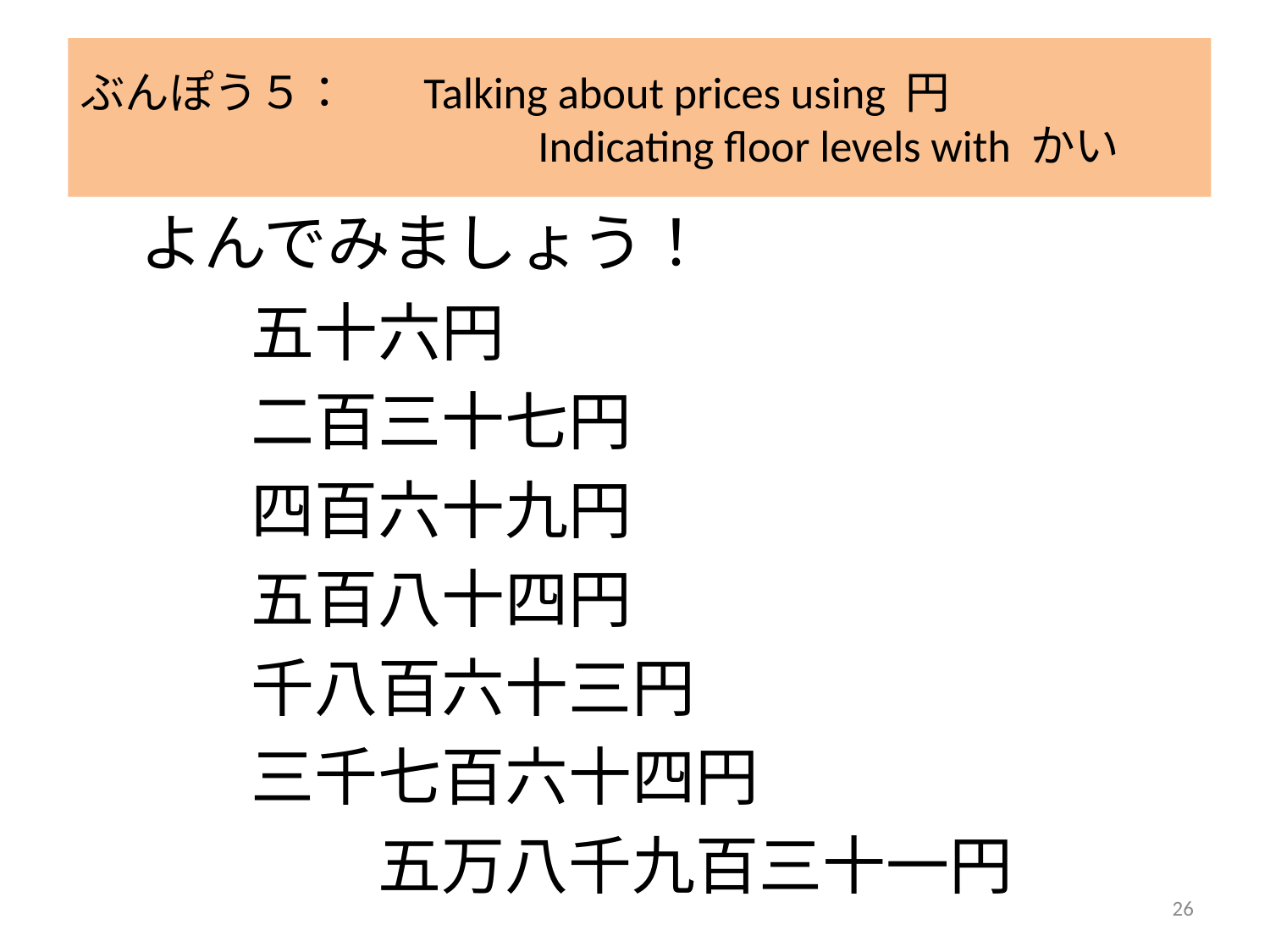

# ぶんぽう５：	Talking about prices using 円 Indicating floor levels with かい
　よんでみましょう！
　	五十六円
　	二百三十七円
　	四百六十九円
　	五百八十四円
　	千八百六十三円
　	三千七百六十四円
			五万八千九百三十一円

26